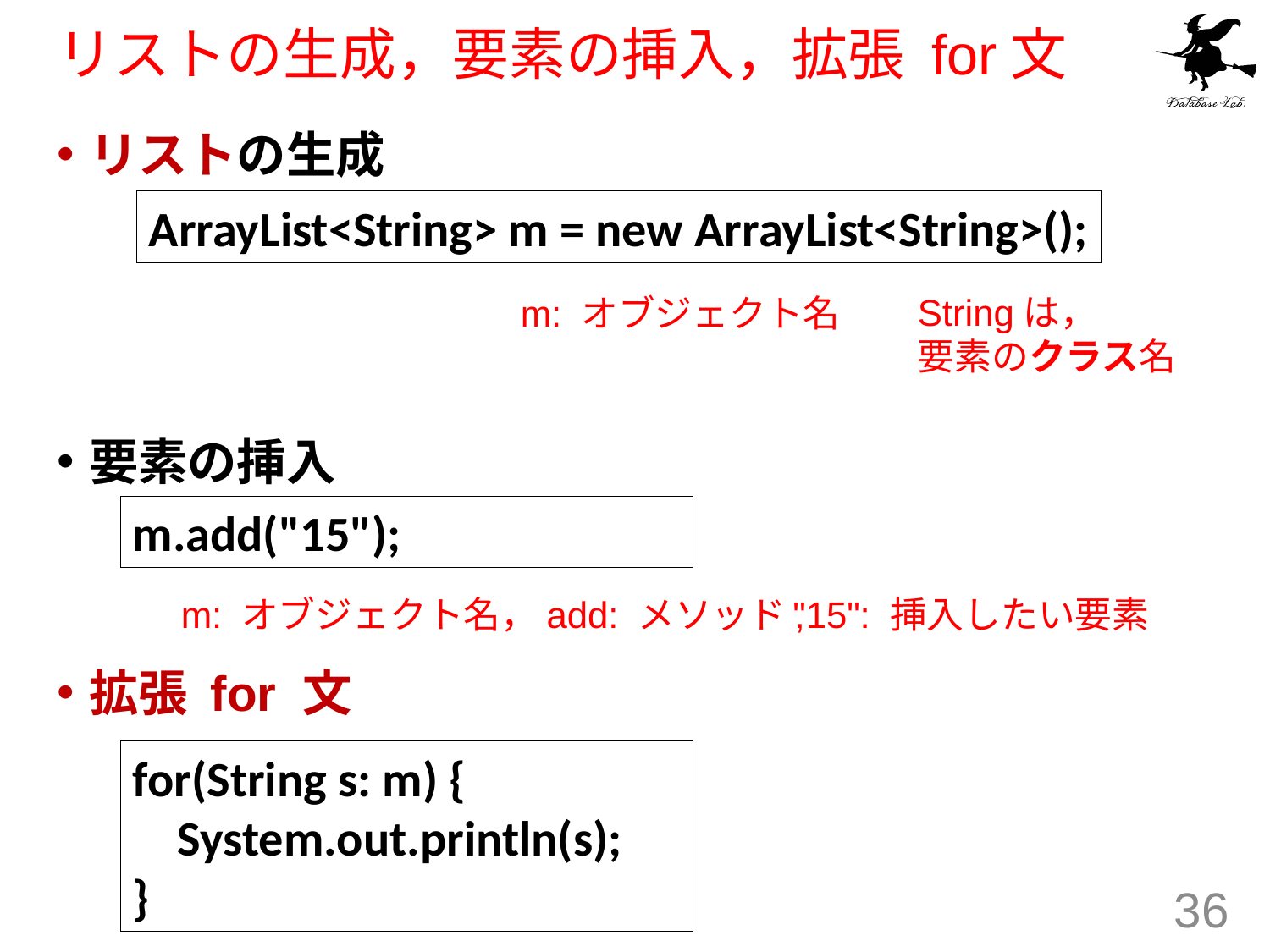

# リストの生成，要素の挿入，拡張 for文
リストの生成

要素の挿入

拡張 for 文
ArrayList<String> m = new ArrayList<String>();
Stringは，
要素のクラス名
m: オブジェクト名
m.add("15");
m: オブジェクト名，add: メソッド,
"15": 挿入したい要素
for(String s: m) {
    System.out.println(s);
}
36